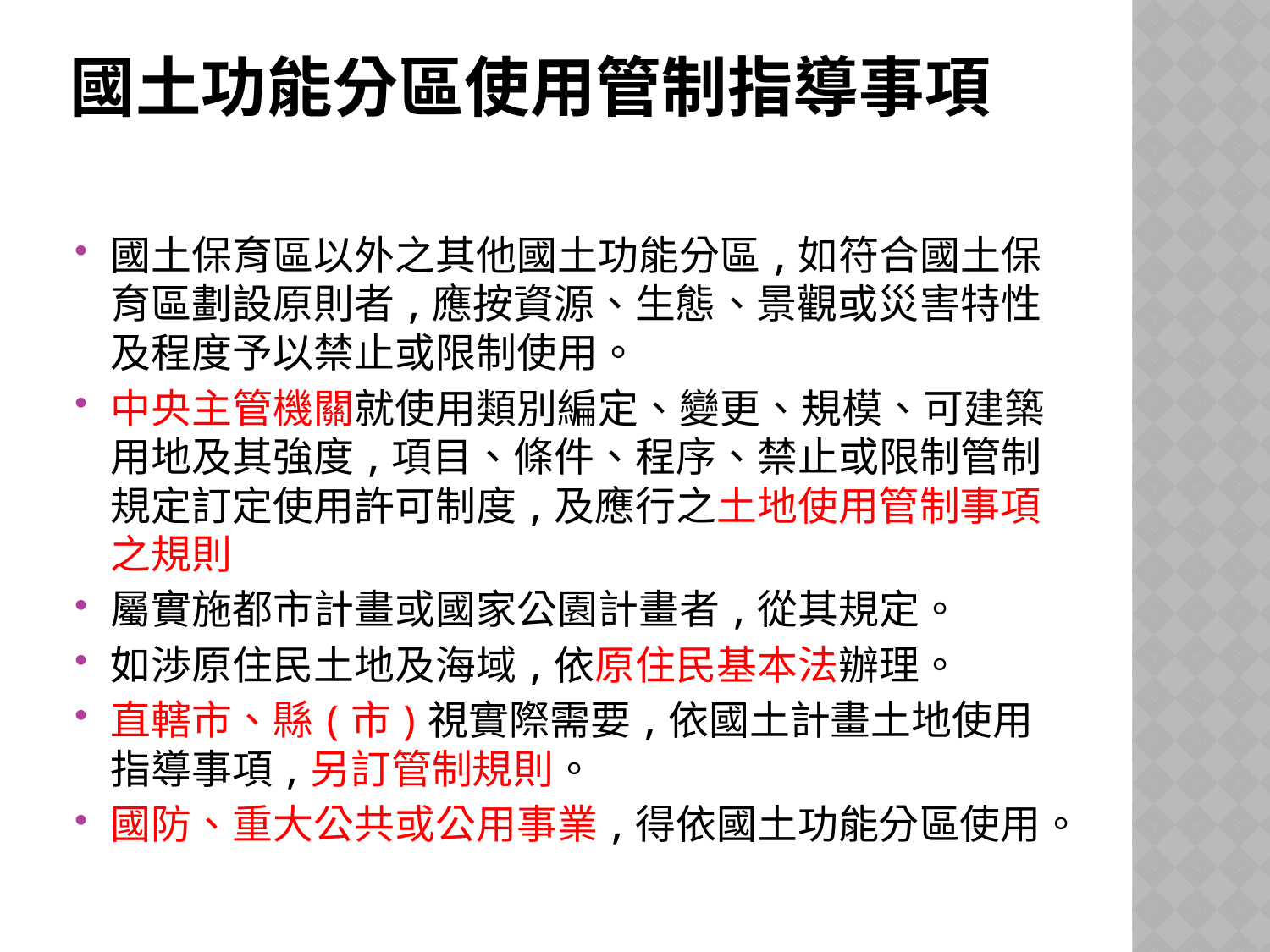

# 國土功能分區使用管制指導事項
國土保育區以外之其他國土功能分區,如符合國土保育區劃設原則者,應按資源、生態、景觀或災害特性及程度予以禁止或限制使用。
中央主管機關就使用類別編定、變更、規模、可建築用地及其強度,項目、條件、程序、禁止或限制管制規定訂定使用許可制度,及應行之土地使用管制事項之規則
屬實施都市計畫或國家公園計畫者,從其規定。
如渉原住民土地及海域,依原住民基本法辦理。
直轄市、縣(市)視實際需要,依國土計畫土地使用指導事項,另訂管制規則。
國防、重大公共或公用事業,得依國土功能分區使用。